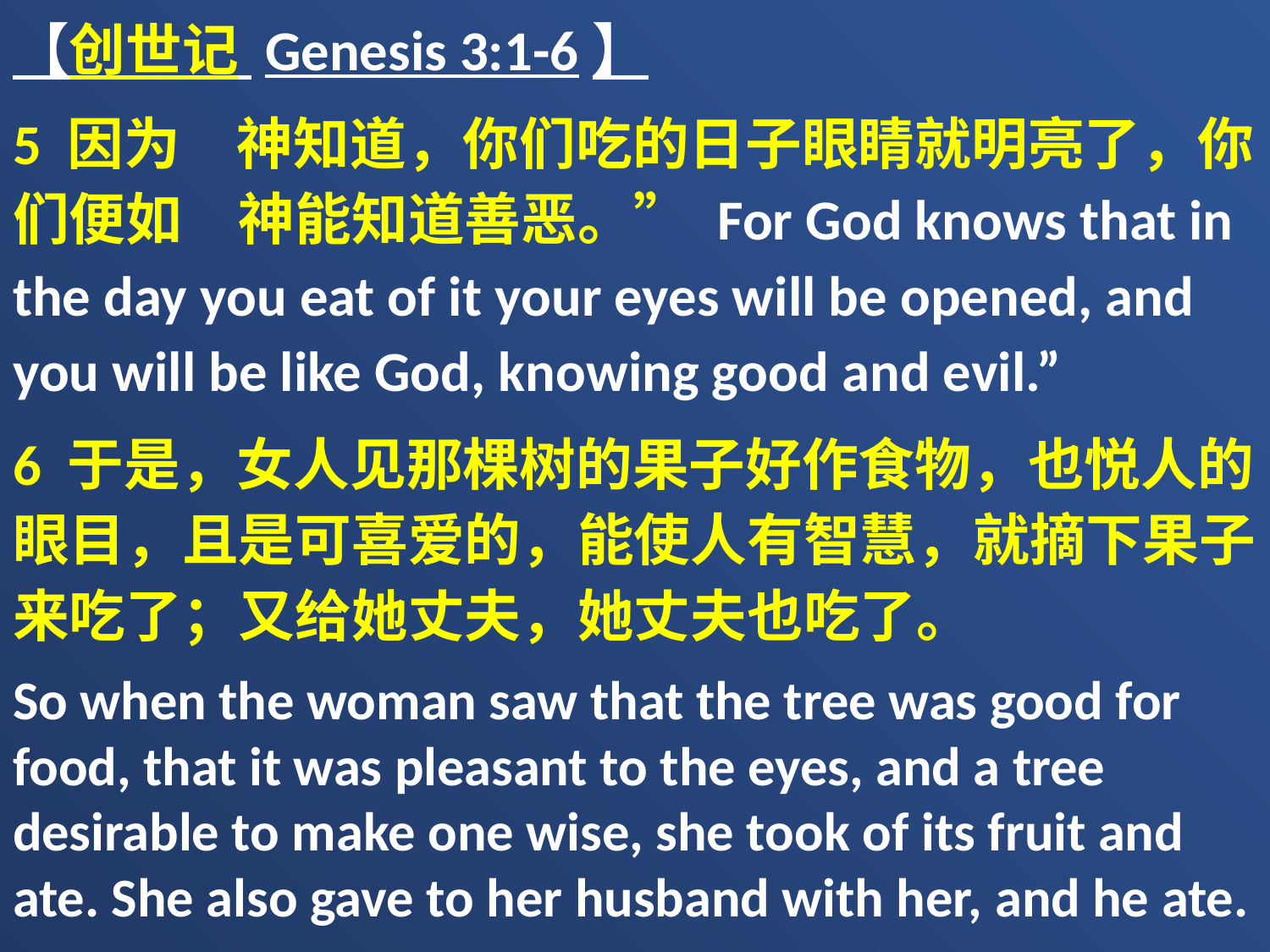

【创世记 Genesis 3:1-6】
5 因为　神知道，你们吃的日子眼睛就明亮了，你们便如　神能知道善恶。” For God knows that in the day you eat of it your eyes will be opened, and you will be like God, knowing good and evil.”
6 于是，女人见那棵树的果子好作食物，也悦人的眼目，且是可喜爱的，能使人有智慧，就摘下果子来吃了；又给她丈夫，她丈夫也吃了。
So when the woman saw that the tree was good for food, that it was pleasant to the eyes, and a tree desirable to make one wise, she took of its fruit and ate. She also gave to her husband with her, and he ate.